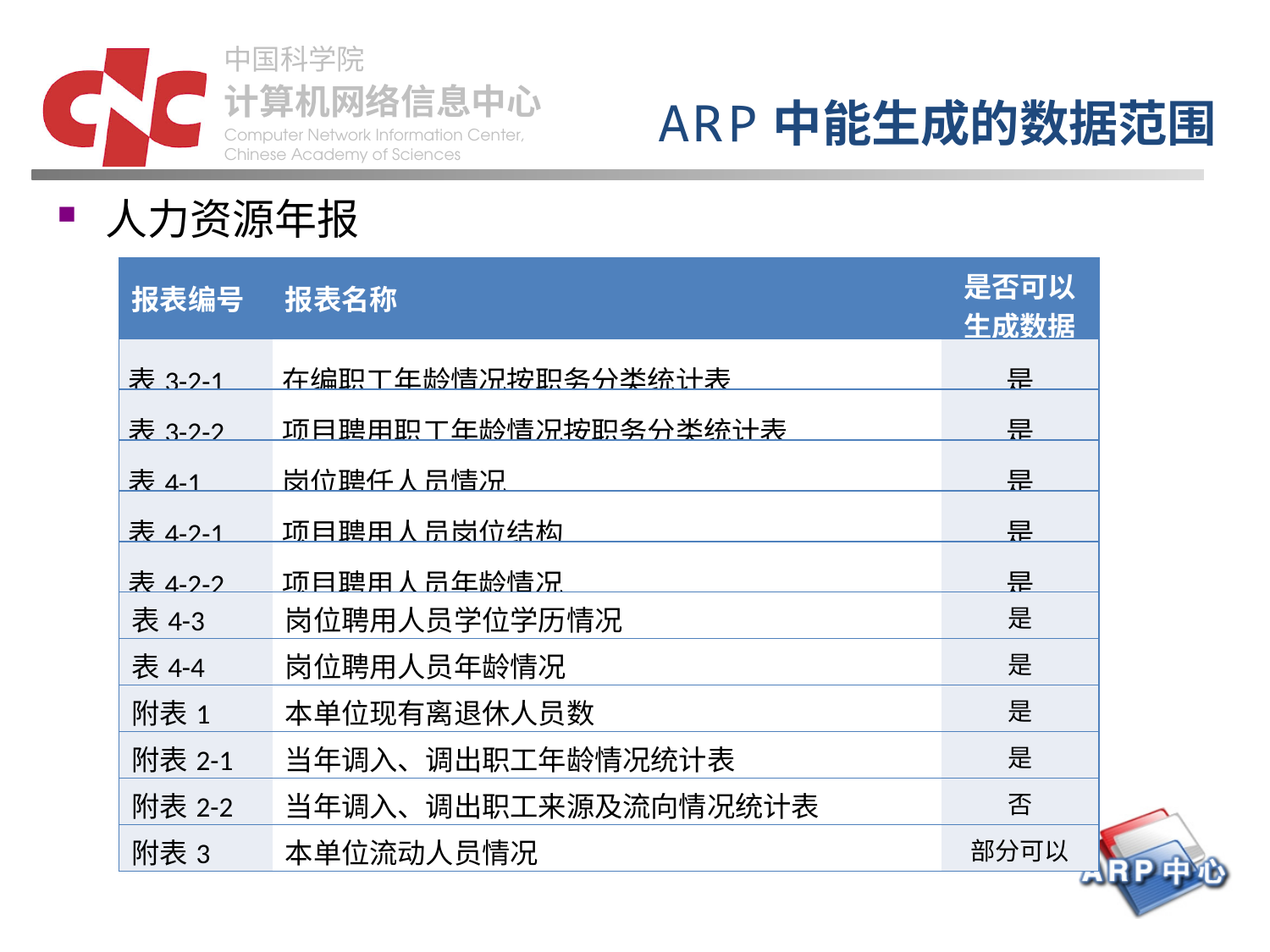

ARP中能生成的数据范围
人力资源年报
| 报表编号 | 报表名称 | 是否可以生成数据 |
| --- | --- | --- |
| 表3-2-1 | 在编职工年龄情况按职务分类统计表 | 是 |
| 表3-2-2 | 项目聘用职工年龄情况按职务分类统计表 | 是 |
| 表4-1 | 岗位聘任人员情况 | 是 |
| 表4-2-1 | 项目聘用人员岗位结构 | 是 |
| 表4-2-2 | 项目聘用人员年龄情况 | 是 |
| 表4-3 | 岗位聘用人员学位学历情况 | 是 |
| 表4-4 | 岗位聘用人员年龄情况 | 是 |
| 附表1 | 本单位现有离退休人员数 | 是 |
| 附表2-1 | 当年调入、调出职工年龄情况统计表 | 是 |
| 附表2-2 | 当年调入、调出职工来源及流向情况统计表 | 否 |
| 附表3 | 本单位流动人员情况 | 部分可以 |